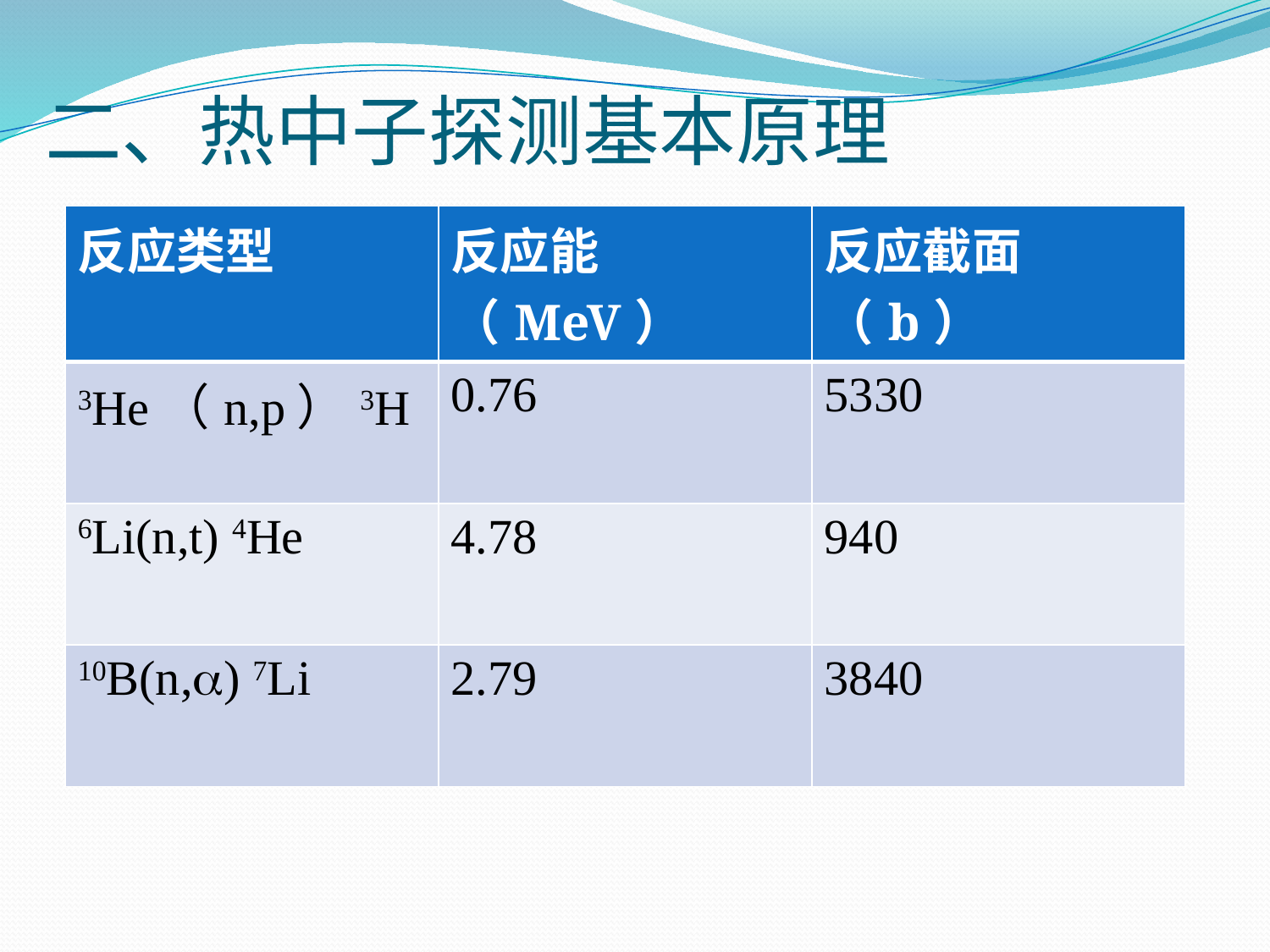

# 二、热中子探测基本原理
| 反应类型 | 反应能（MeV） | 反应截面（b） |
| --- | --- | --- |
| 3He（n,p）3H | 0.76 | 5330 |
| 6Li(n,t) 4He | 4.78 | 940 |
| 10B(n,α) 7Li | 2.79 | 3840 |